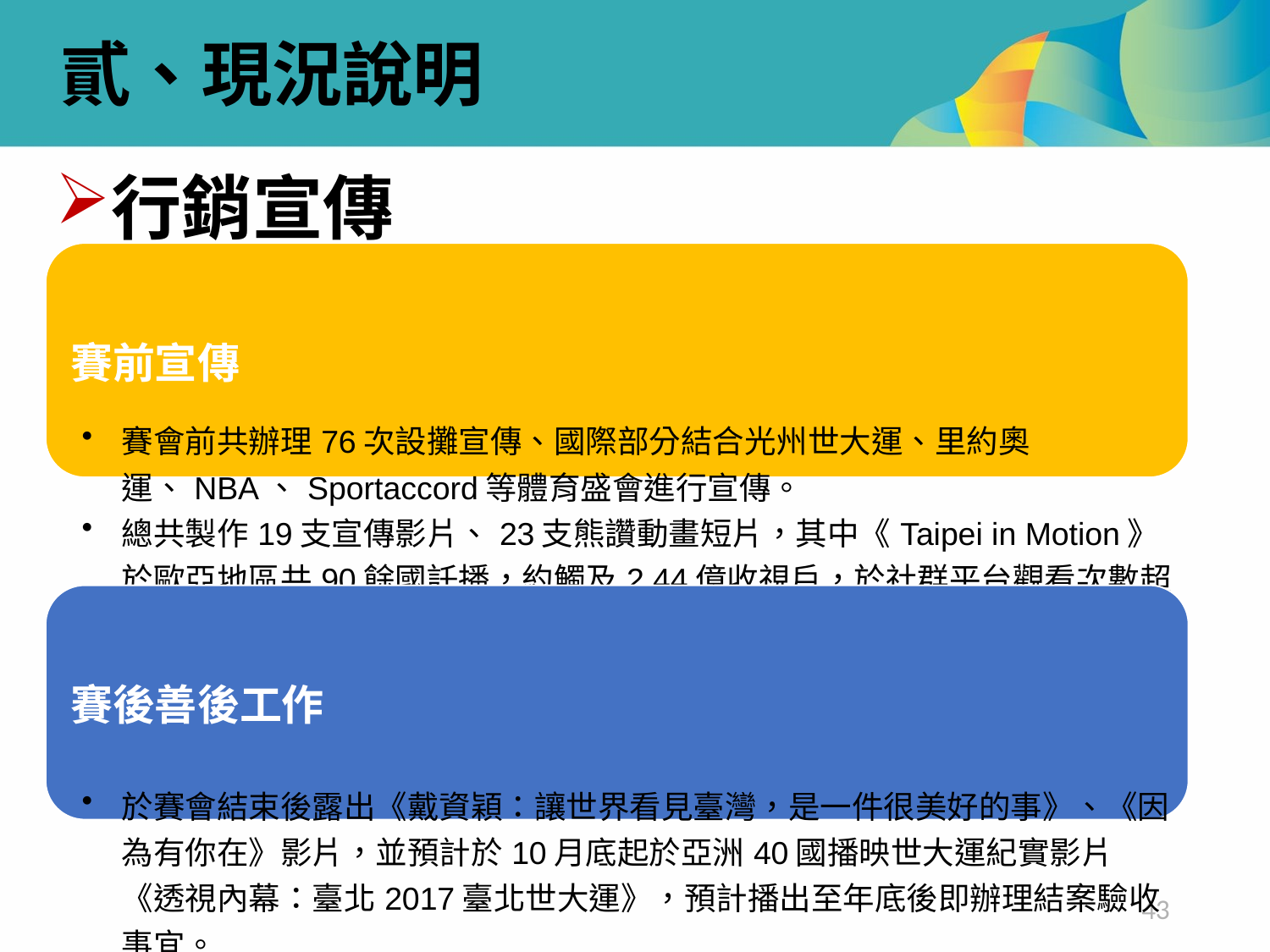

貳、現況說明
行銷宣傳
賽前宣傳
賽會前共辦理76次設攤宣傳、國際部分結合光州世大運、里約奧運、NBA、Sportaccord等體育盛會進行宣傳。
總共製作19支宣傳影片、23支熊讚動畫短片，其中《Taipei in Motion》於歐亞地區共90餘國託播，約觸及2.44億收視戶，於社群平台觀看次數超過450萬次，並獲得德國紅點設計獎。
賽後善後工作
43